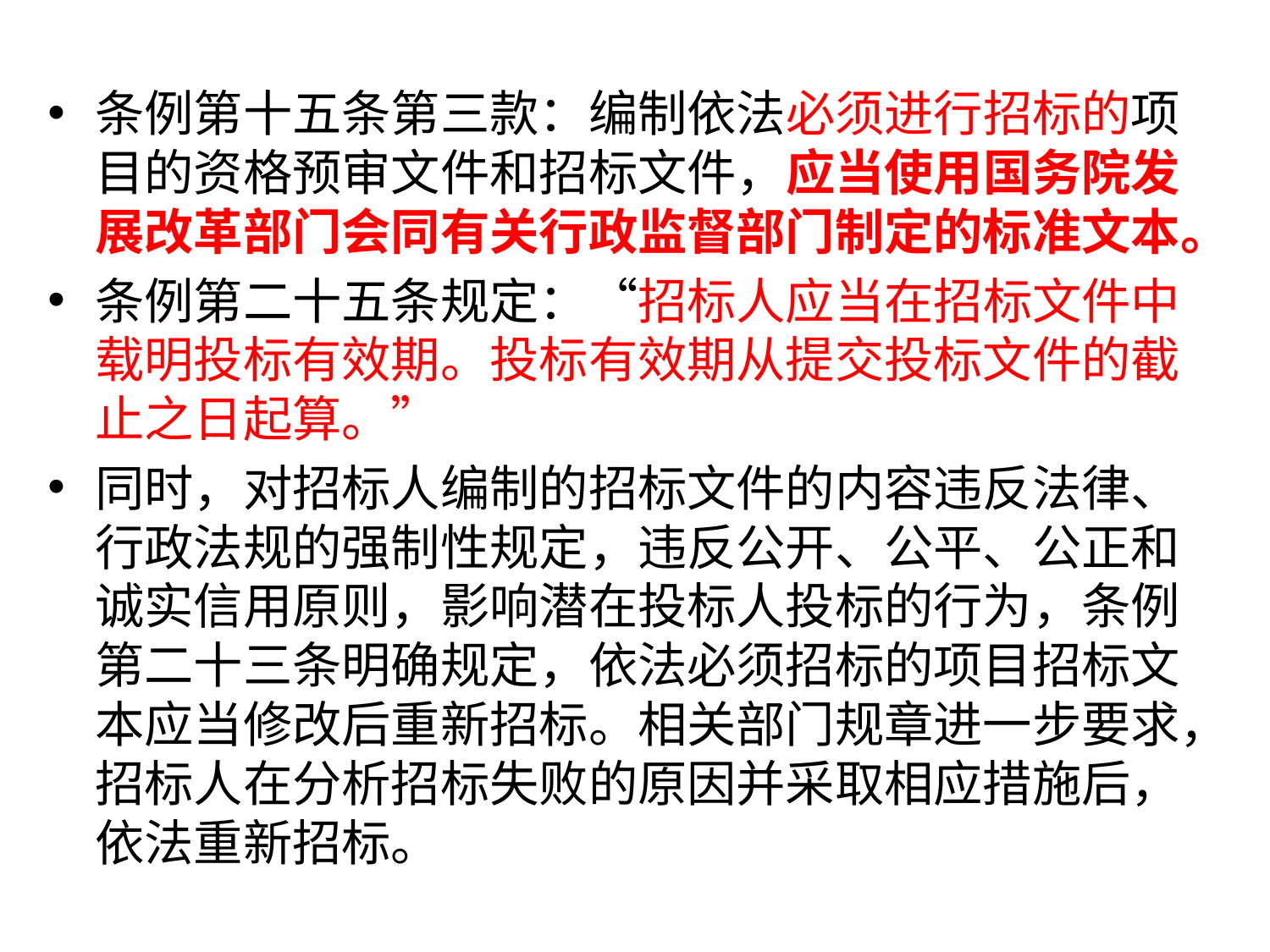

条例第十五条第三款：编制依法必须进行招标的项目的资格预审文件和招标文件，应当使用国务院发展改革部门会同有关行政监督部门制定的标准文本。
条例第二十五条规定：“招标人应当在招标文件中载明投标有效期。投标有效期从提交投标文件的截止之日起算。”
同时，对招标人编制的招标文件的内容违反法律、行政法规的强制性规定，违反公开、公平、公正和诚实信用原则，影响潜在投标人投标的行为，条例第二十三条明确规定，依法必须招标的项目招标文本应当修改后重新招标。相关部门规章进一步要求，招标人在分析招标失败的原因并采取相应措施后，依法重新招标。